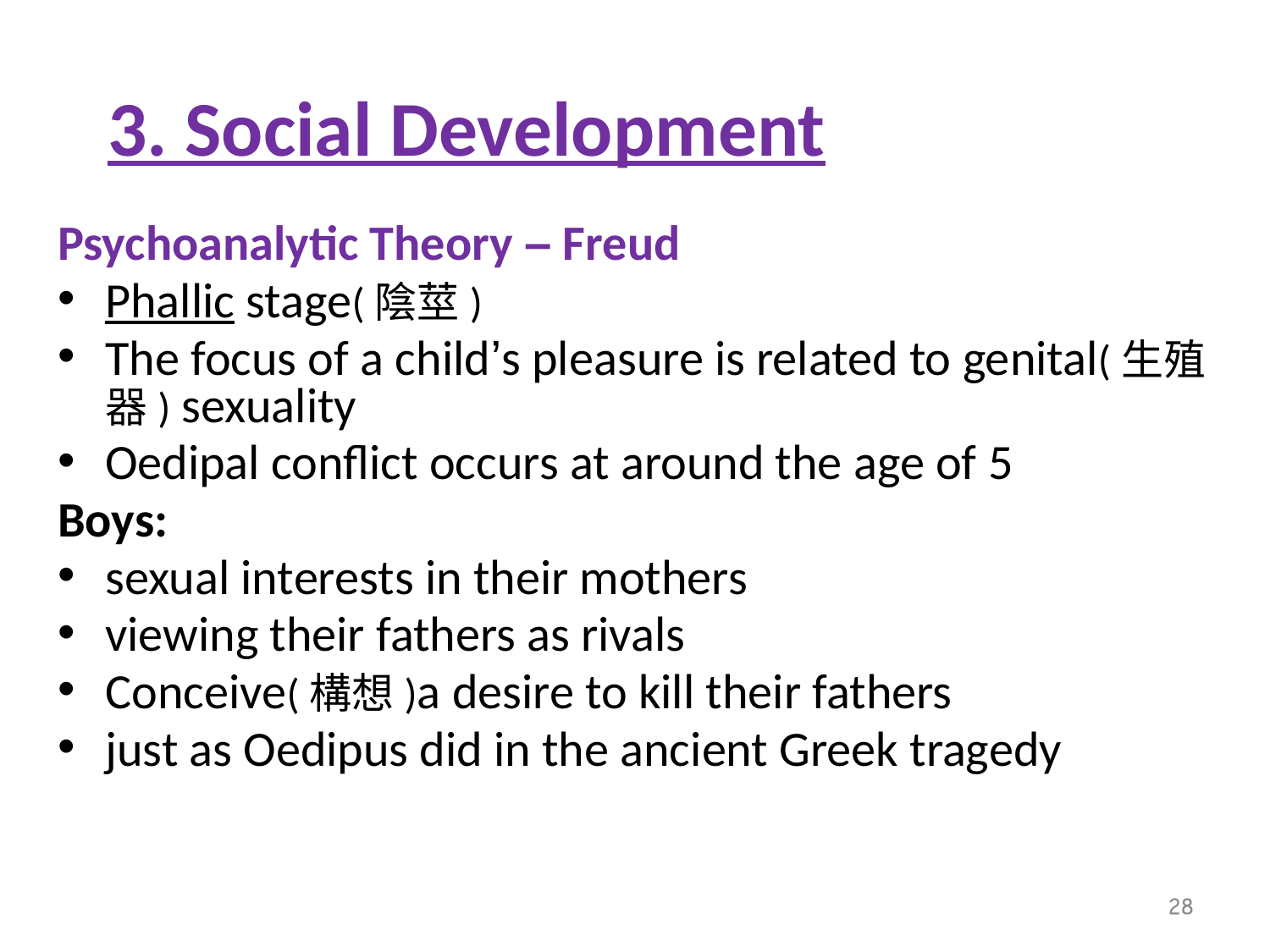

# 3. Social Development
Psychoanalytic Theory – Freud
Phallic stage(陰莖)
The focus of a child’s pleasure is related to genital(生殖器) sexuality
Oedipal conflict occurs at around the age of 5
Boys:
sexual interests in their mothers
viewing their fathers as rivals
Conceive(構想)a desire to kill their fathers
just as Oedipus did in the ancient Greek tragedy

28